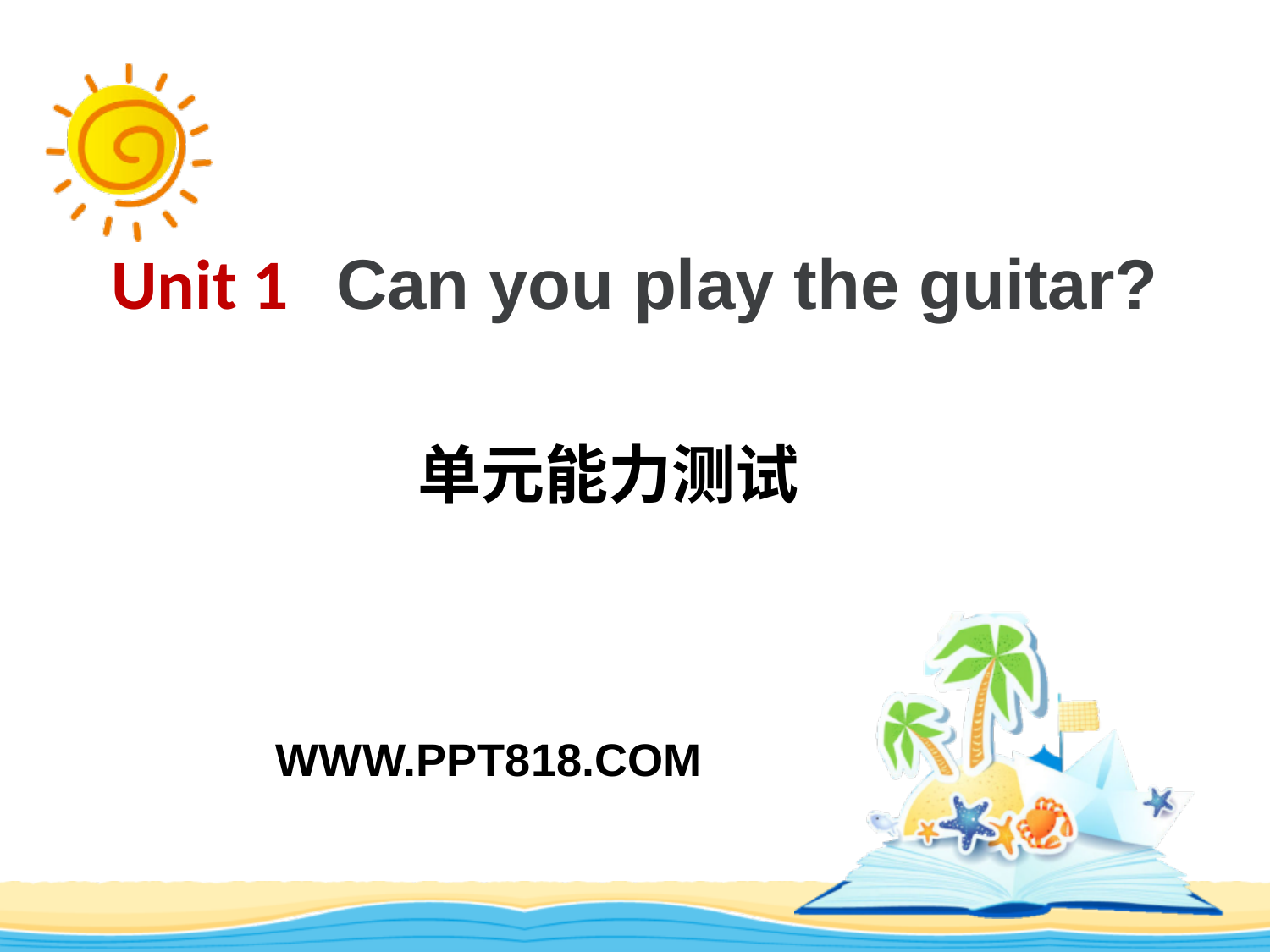

Unit 1   Can you play the guitar?
单元能力测试
WWW.PPT818.COM